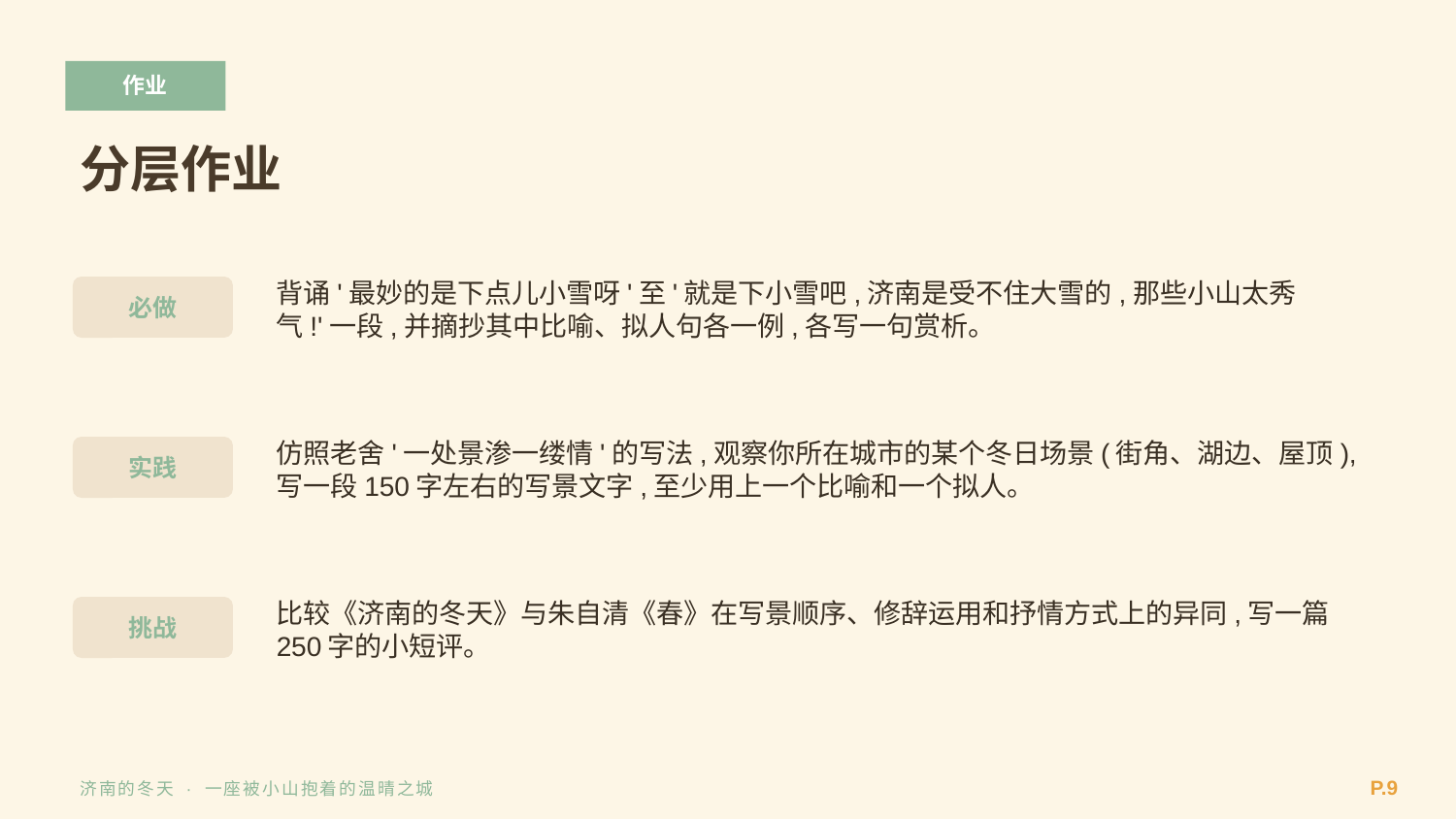

作业

分层作业
背诵'最妙的是下点儿小雪呀'至'就是下小雪吧,济南是受不住大雪的,那些小山太秀气!'一段,并摘抄其中比喻、拟人句各一例,各写一句赏析。
必做

仿照老舍'一处景渗一缕情'的写法,观察你所在城市的某个冬日场景(街角、湖边、屋顶),写一段150字左右的写景文字,至少用上一个比喻和一个拟人。
实践

比较《济南的冬天》与朱自清《春》在写景顺序、修辞运用和抒情方式上的异同,写一篇250字的小短评。
挑战

P.9
济南的冬天 · 一座被小山抱着的温晴之城